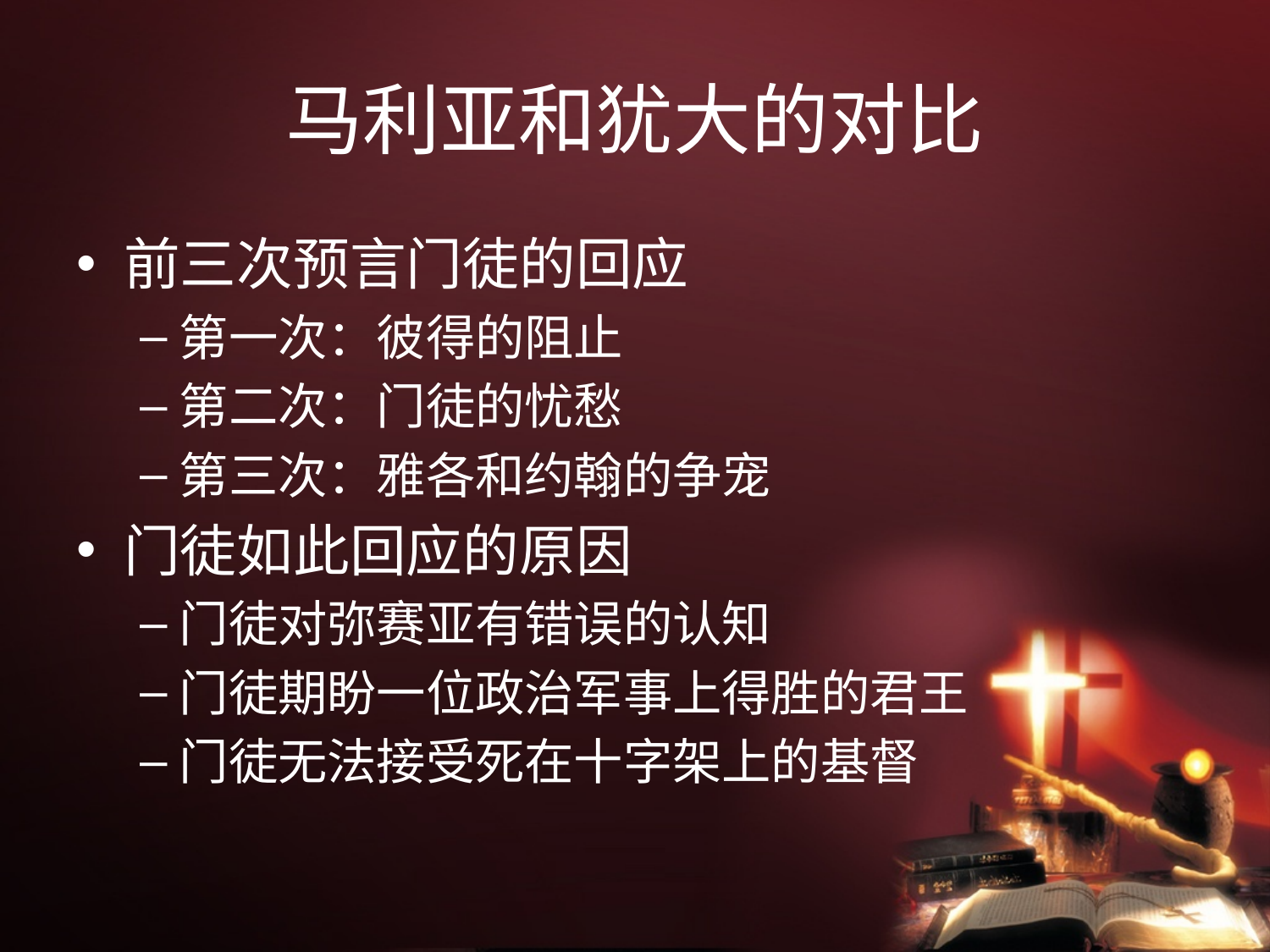

# 马利亚和犹大的对比
前三次预言门徒的回应
第一次：彼得的阻止
第二次：门徒的忧愁
第三次：雅各和约翰的争宠
门徒如此回应的原因
门徒对弥赛亚有错误的认知
门徒期盼一位政治军事上得胜的君王
门徒无法接受死在十字架上的基督